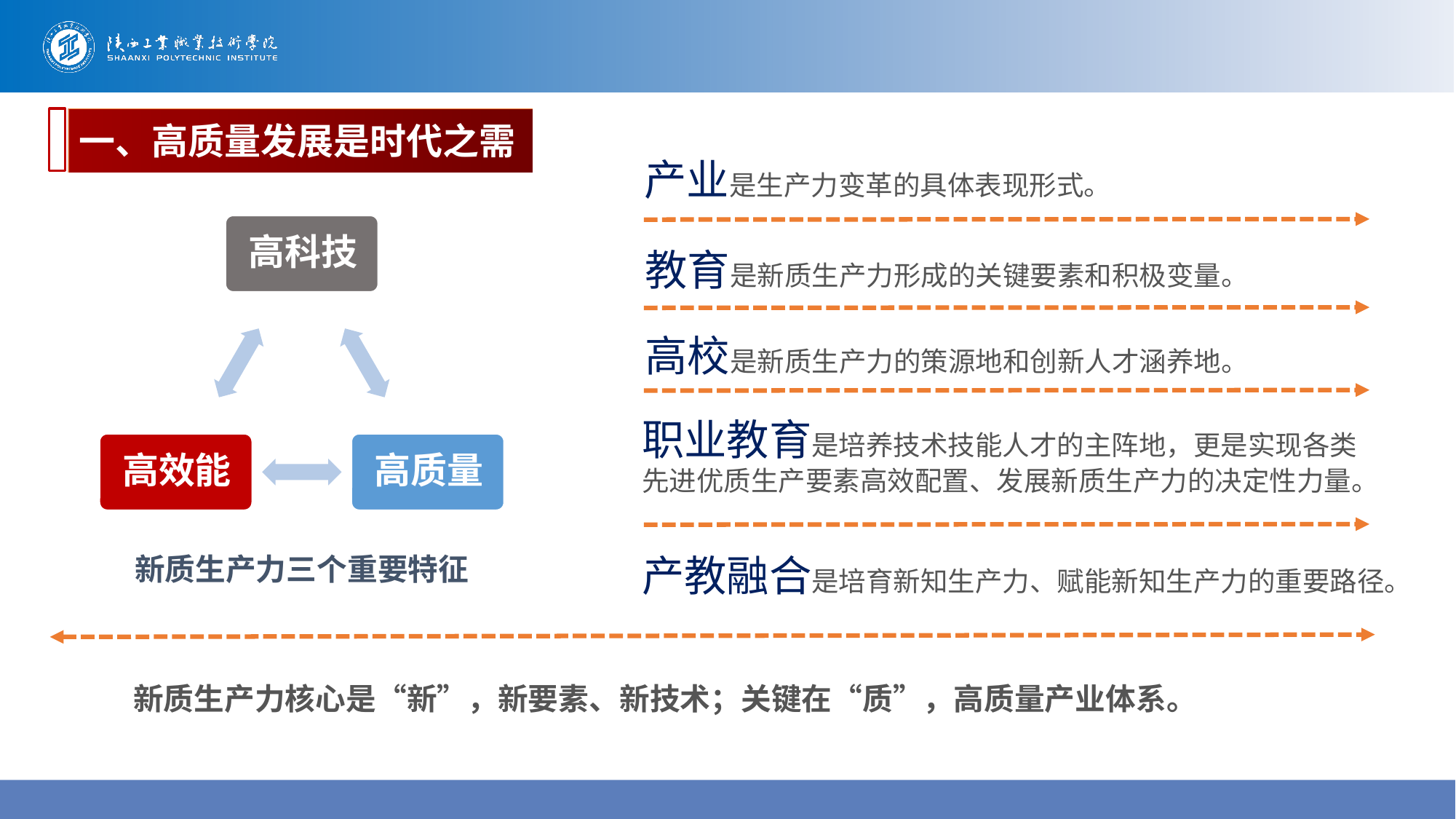

一、高质量发展是时代之需
产业是生产力变革的具体表现形式。
高科技

高质量

高效能

教育是新质生产力形成的关键要素和积极变量。
高校是新质生产力的策源地和创新人才涵养地。
职业教育是培养技术技能人才的主阵地，更是实现各类先进优质生产要素高效配置、发展新质生产力的决定性力量。
产教融合是培育新知生产力、赋能新知生产力的重要路径。
新质生产力三个重要特征
新质生产力核心是“新”，新要素、新技术；关键在“质”，高质量产业体系。